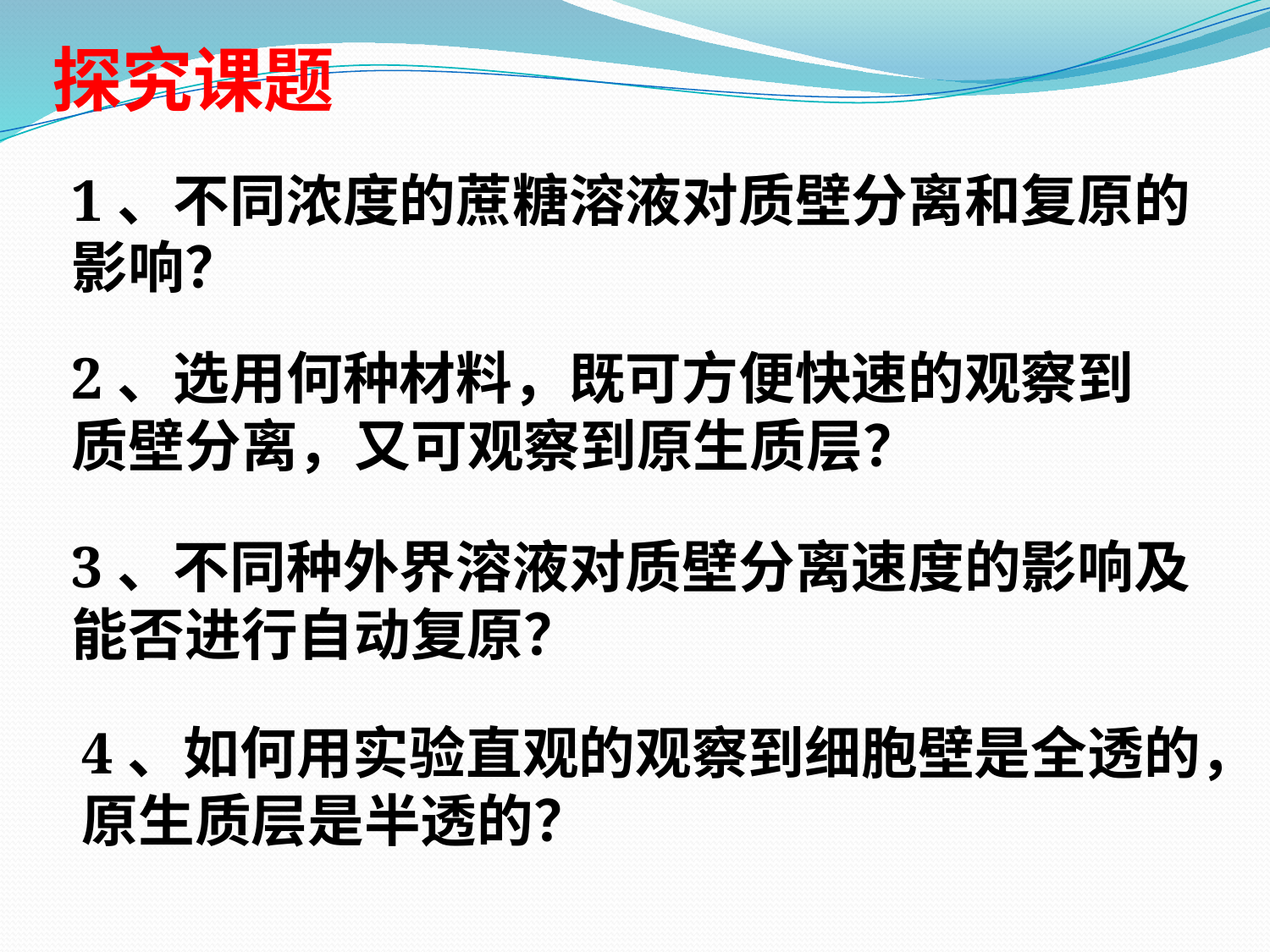

探究课题
1、不同浓度的蔗糖溶液对质壁分离和复原的影响？
2、选用何种材料，既可方便快速的观察到质壁分离，又可观察到原生质层？
3、不同种外界溶液对质壁分离速度的影响及能否进行自动复原？
4、如何用实验直观的观察到细胞壁是全透的，原生质层是半透的？